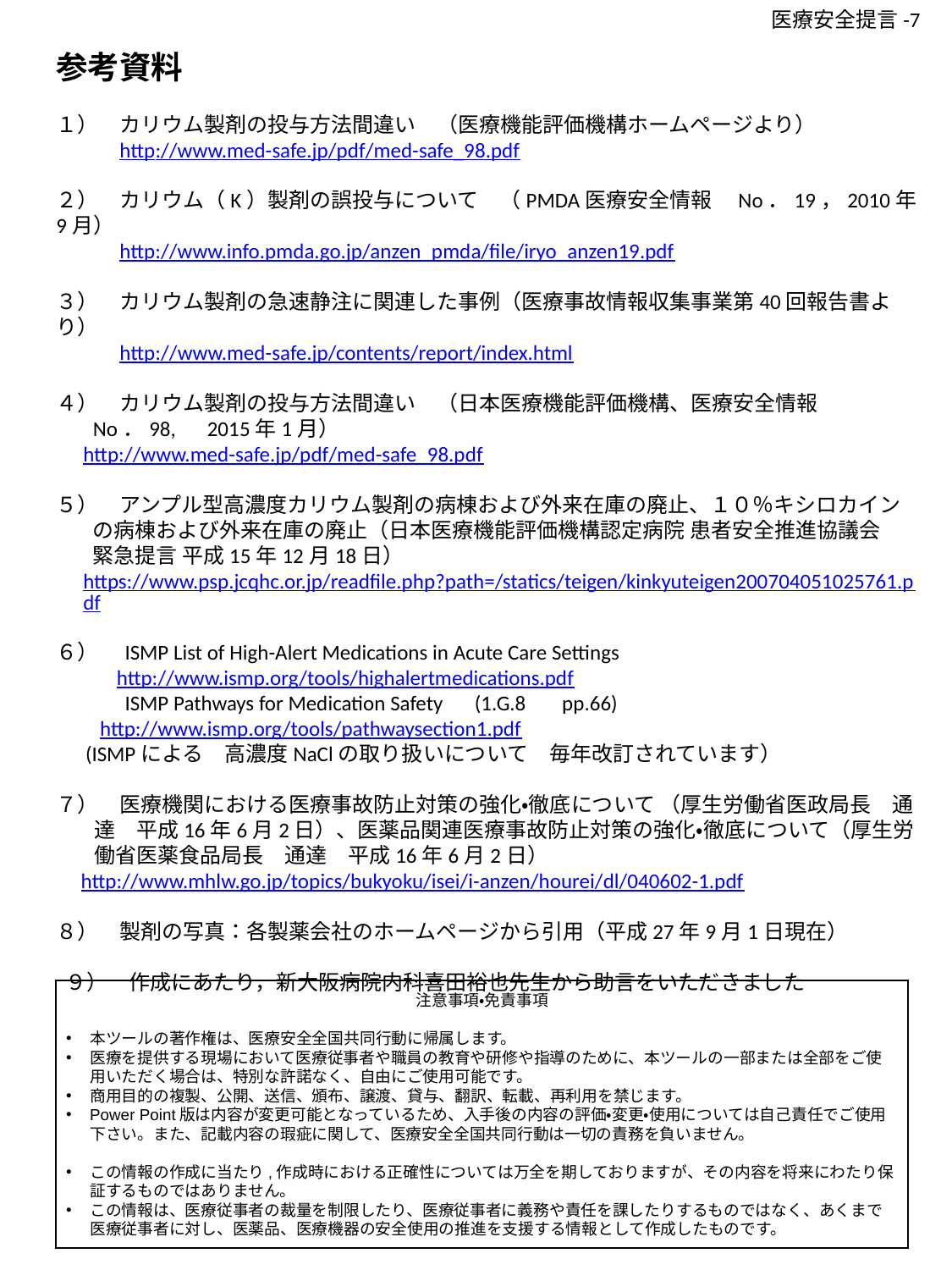

医療安全提言-7
参考資料

１）　カリウム製剤の投与方法間違い　（医療機能評価機構ホームページより）
http://www.med-safe.jp/pdf/med-safe_98.pdf

２）　カリウム（K）製剤の誤投与について　（PMDA医療安全情報　No．19，2010年9月）
http://www.info.pmda.go.jp/anzen_pmda/file/iryo_anzen19.pdf

３）　カリウム製剤の急速静注に関連した事例（医療事故情報収集事業第40回報告書より）
http://www.med-safe.jp/contents/report/index.html

４）　カリウム製剤の投与方法間違い　（日本医療機能評価機構、医療安全情報　No．98,　2015年1月）
http://www.med-safe.jp/pdf/med-safe_98.pdf

５）　アンプル型高濃度カリウム製剤の病棟および外来在庫の廃止、１０％キシロカインの病棟および外来在庫の廃止（日本医療機能評価機構認定病院 患者安全推進協議会　緊急提言 平成15年12月18日）
https://www.psp.jcqhc.or.jp/readfile.php?path=/statics/teigen/kinkyuteigen200704051025761.pdf

６）　ISMP List of High-Alert Medications in Acute Care Settings
http://www.ismp.org/tools/highalertmedications.pdf
　　　ISMP Pathways for Medication Safety　(1.G.8 　pp.66)
         http://www.ismp.org/tools/pathwaysection1.pdf
      (ISMPによる　高濃度NaClの取り扱いについて　毎年改訂されています）

７）　医療機関における医療事故防止対策の強化・徹底について （厚生労働省医政局長　通達　平成16年6月2日）、医薬品関連医療事故防止対策の強化・徹底について（厚生労働省医薬食品局長　通達　平成16年6月2日）
http://www.mhlw.go.jp/topics/bukyoku/isei/i-anzen/hourei/dl/040602-1.pdf

８）　製剤の写真：各製薬会社のホームページから引用（平成27年9月1日現在）

 ９）　作成にあたり，新大阪病院内科喜田裕也先生から助言をいただきました
注意事項・免責事項

本ツールの著作権は、医療安全全国共同行動に帰属します。
医療を提供する現場において医療従事者や職員の教育や研修や指導のために、本ツールの一部または全部をご使用いただく場合は、特別な許諾なく、自由にご使用可能です。
商用目的の複製、公開、送信、頒布、譲渡、貸与、翻訳、転載、再利用を禁じます。
Power Point版は内容が変更可能となっているため、入手後の内容の評価・変更・使用については自己責任でご使用下さい。また、記載内容の瑕疵に関して、医療安全全国共同行動は一切の責務を負いません。

この情報の作成に当たり,作成時における正確性については万全を期しておりますが、その内容を将来にわたり保証するものではありません。
この情報は、医療従事者の裁量を制限したり、医療従事者に義務や責任を課したりするものではなく、あくまで医療従事者に対し、医薬品、医療機器の安全使用の推進を支援する情報として作成したものです。